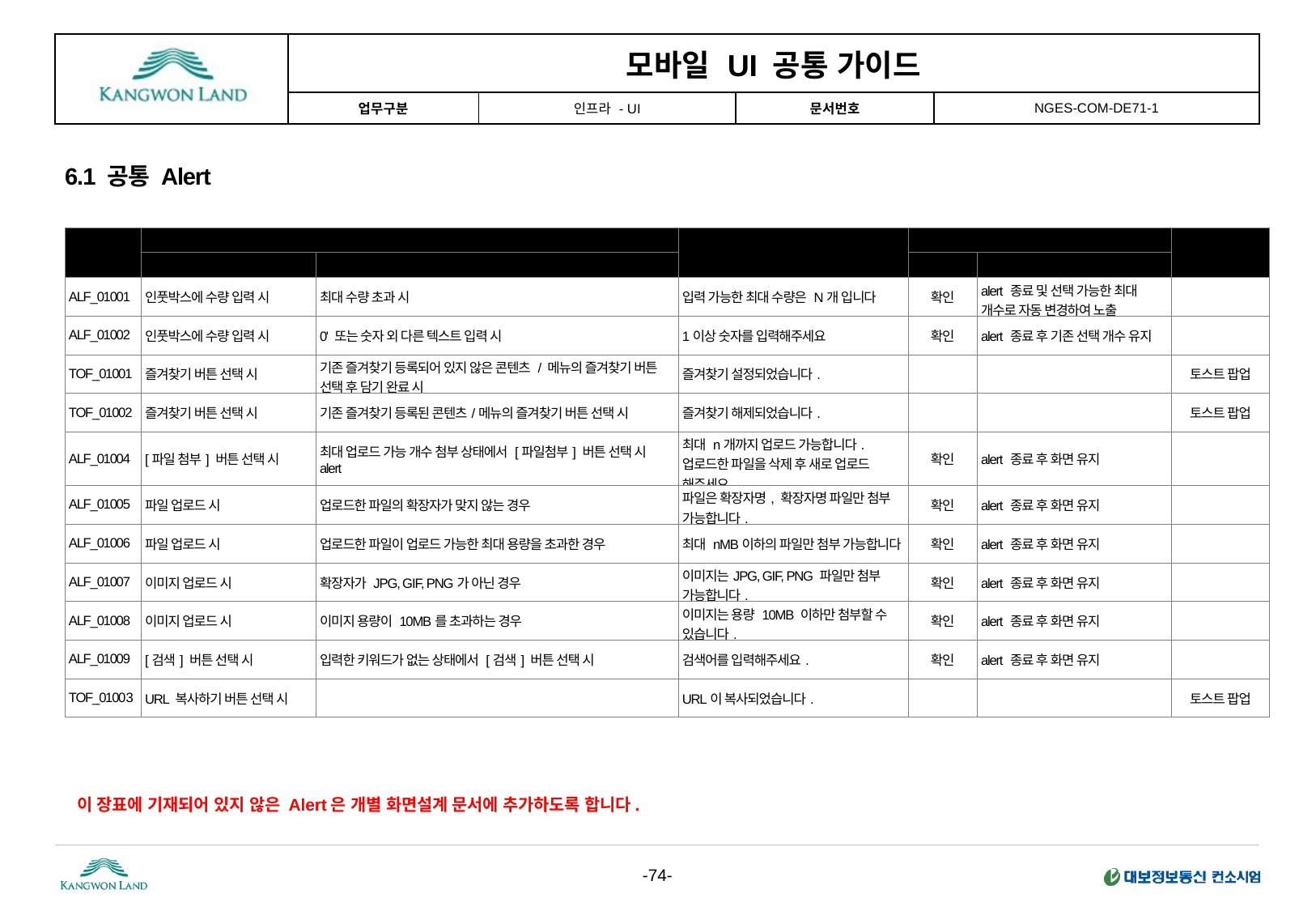

6.1 공통 Alert
| ID | CASE |  | 문구 | 버튼 및 문구 |  | 비고 |
| --- | --- | --- | --- | --- | --- | --- |
|  | 유형 | 설명 |  | 버튼 | action | 작성자 |
| ALF\_01001 | 인풋박스에 수량 입력 시 | 최대 수량 초과 시 | 입력 가능한 최대 수량은 N개 입니다 | 확인 | alert 종료 및 선택 가능한 최대 개수로 자동 변경하여 노출 |  |
| ALF\_01002 | 인풋박스에 수량 입력 시 | 0' 또는 숫자 외 다른 텍스트 입력 시 | 1이상 숫자를 입력해주세요 | 확인 | alert 종료 후 기존 선택 개수 유지 |  |
| TOF\_01001 | 즐겨찾기 버튼 선택 시 | 기존 즐겨찾기 등록되어 있지 않은 콘텐츠 / 메뉴의 즐겨찾기 버튼 선택 후 담기 완료 시 | 즐겨찾기 설정되었습니다. |  |  | 토스트 팝업 |
| TOF\_01002 | 즐겨찾기 버튼 선택 시 | 기존 즐겨찾기 등록된 콘텐츠/메뉴의 즐겨찾기 버튼 선택 시 | 즐겨찾기 해제되었습니다. |  |  | 토스트 팝업 |
| ALF\_01004 | [파일 첨부] 버튼 선택 시 | 최대 업로드 가능 개수 첨부 상태에서 [파일첨부] 버튼 선택 시 alert | 최대 n개까지 업로드 가능합니다. 업로드한 파일을 삭제 후 새로 업로드 해주세요. | 확인 | alert 종료 후 화면 유지 |  |
| ALF\_01005 | 파일 업로드 시 | 업로드한 파일의 확장자가 맞지 않는 경우 | 파일은 확장자명, 확장자명 파일만 첨부 가능합니다. | 확인 | alert 종료 후 화면 유지 |  |
| ALF\_01006 | 파일 업로드 시 | 업로드한 파일이 업로드 가능한 최대 용량을 초과한 경우 | 최대 nMB이하의 파일만 첨부 가능합니다 | 확인 | alert 종료 후 화면 유지 |  |
| ALF\_01007 | 이미지 업로드 시 | 확장자가 JPG, GIF, PNG가 아닌 경우 | 이미지는JPG, GIF, PNG 파일만 첨부 가능합니다. | 확인 | alert 종료 후 화면 유지 |  |
| ALF\_01008 | 이미지 업로드 시 | 이미지 용량이 10MB를 초과하는 경우 | 이미지는 용량 10MB 이하만 첨부할 수 있습니다. | 확인 | alert 종료 후 화면 유지 |  |
| ALF\_01009 | [검색] 버튼 선택 시 | 입력한 키워드가 없는 상태에서 [검색] 버튼 선택 시 | 검색어를 입력해주세요. | 확인 | alert 종료 후 화면 유지 |  |
| TOF\_01003 | URL 복사하기 버튼 선택 시 |  | URL이 복사되었습니다. |  |  | 토스트 팝업 |
이 장표에 기재되어 있지 않은 Alert은 개별 화면설계 문서에 추가하도록 합니다.